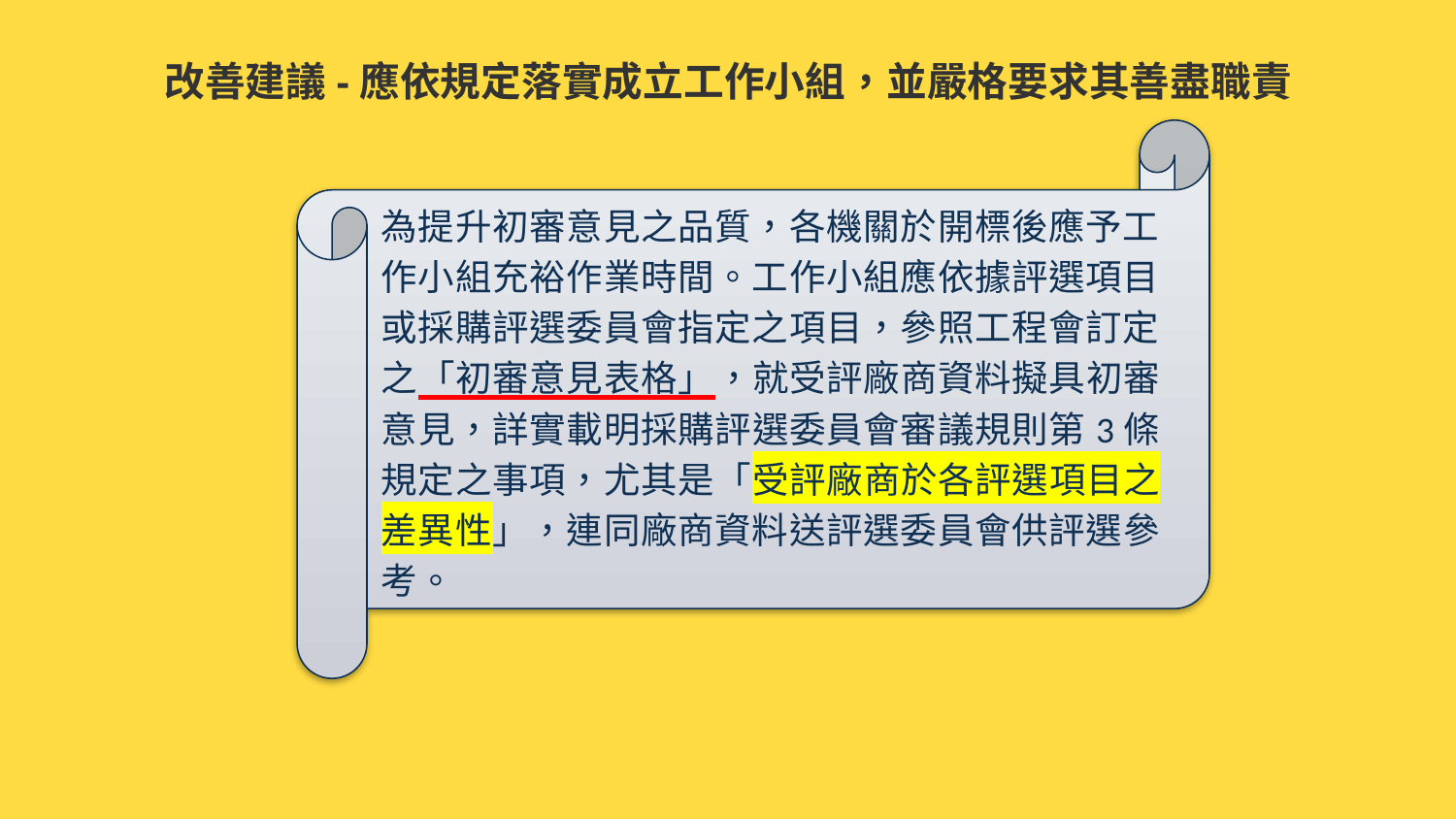

改善建議-應依規定落實成立工作小組，並嚴格要求其善盡職責

為提升初審意見之品質，各機關於開標後應予工作小組充裕作業時間。工作小組應依據評選項目或採購評選委員會指定之項目，參照工程會訂定之「初審意見表格」，就受評廠商資料擬具初審意見，詳實載明採購評選委員會審議規則第3條規定之事項，尤其是「受評廠商於各評選項目之差異性」，連同廠商資料送評選委員會供評選參考。